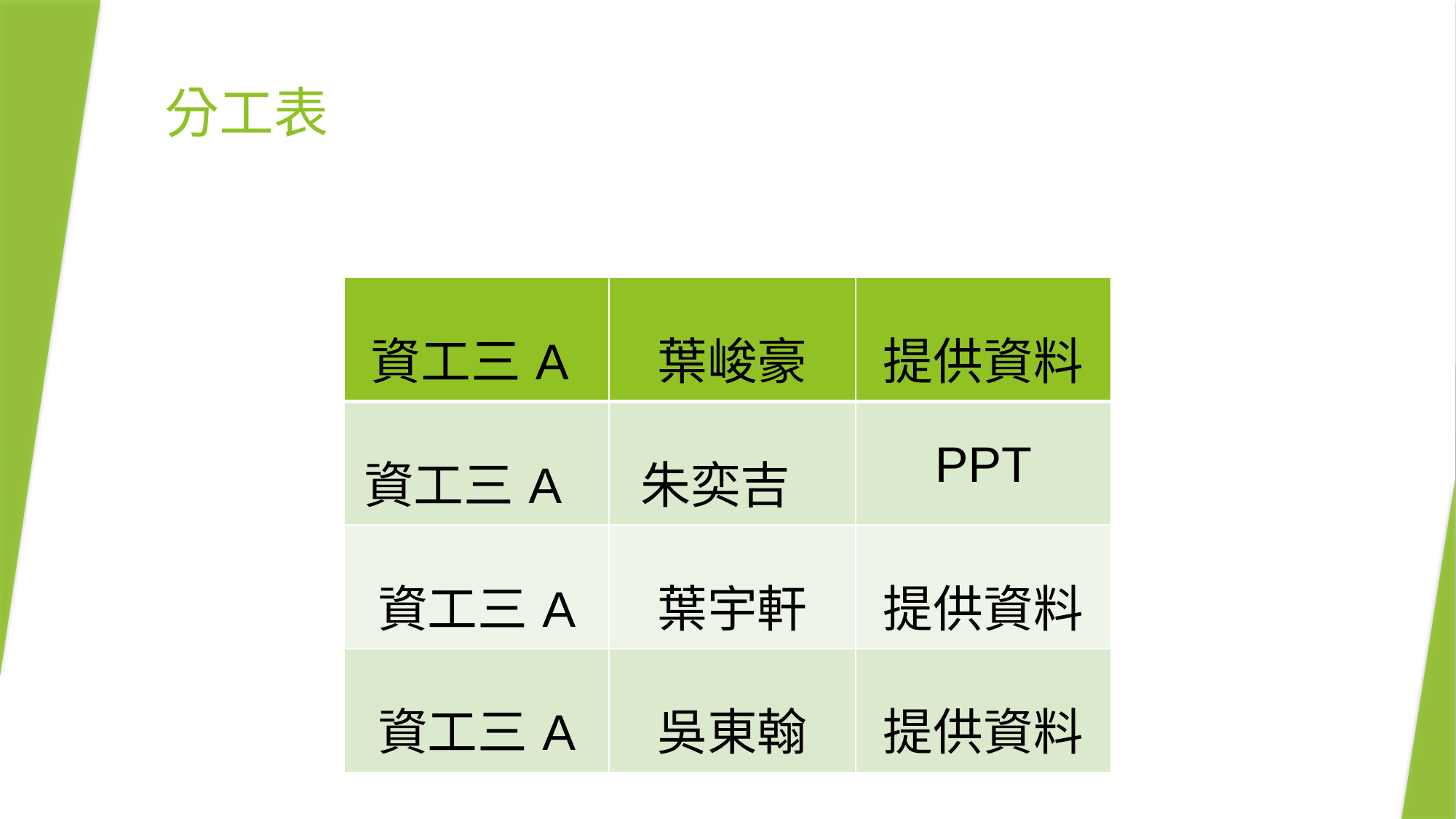

# 分工表
| 資工三A | 葉峻豪 | 提供資料 |
| --- | --- | --- |
| 資工三A | 朱奕吉 | PPT |
| 資工三A | 葉宇軒 | 提供資料 |
| 資工三A | 吳東翰 | 提供資料 |